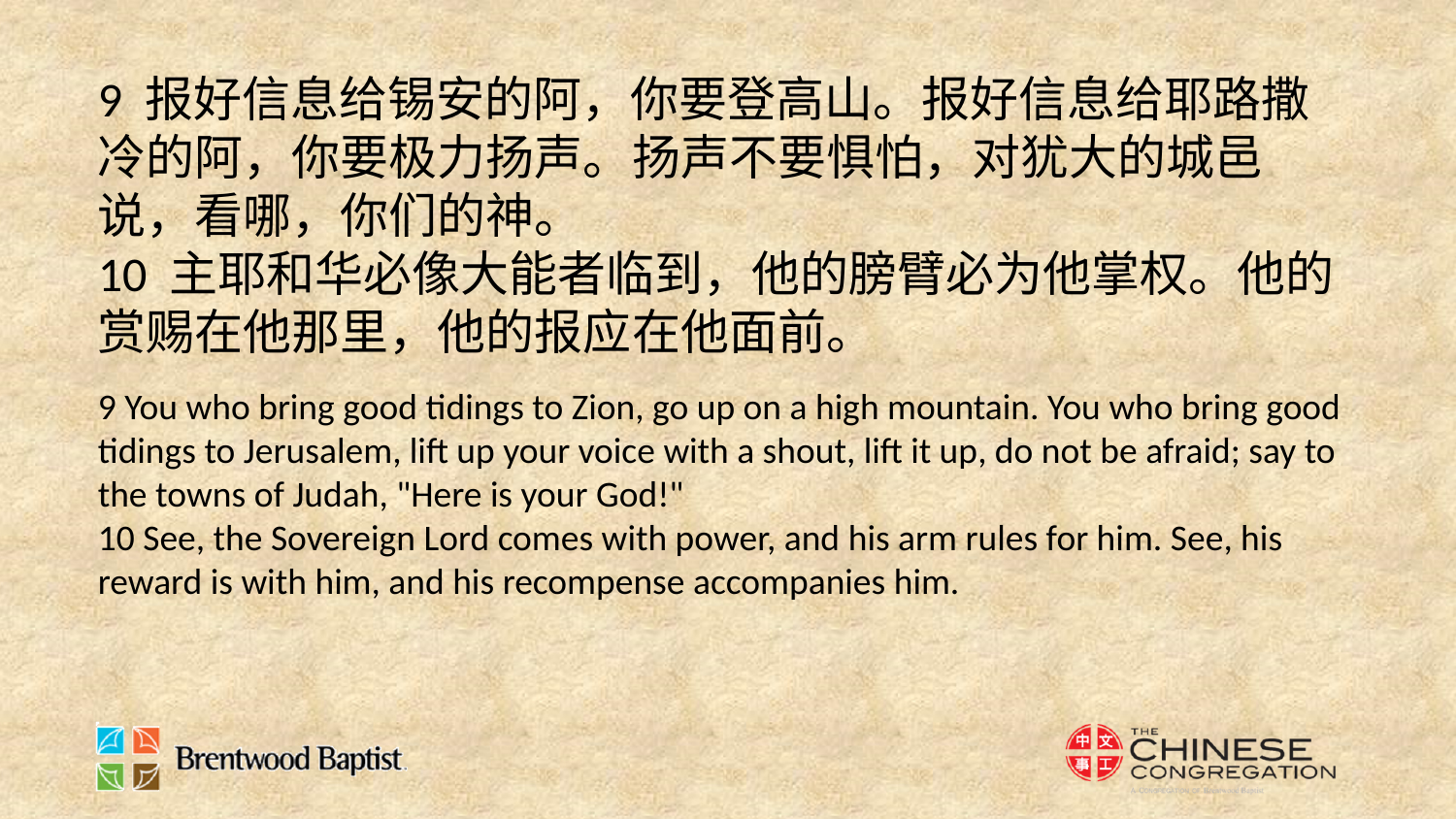

9 报好信息给锡安的阿，你要登高山。报好信息给耶路撒冷的阿，你要极力扬声。扬声不要惧怕，对犹大的城邑说，看哪，你们的神。
10 主耶和华必像大能者临到，他的膀臂必为他掌权。他的赏赐在他那里，他的报应在他面前。

9 You who bring good tidings to Zion, go up on a high mountain. You who bring good tidings to Jerusalem, lift up your voice with a shout, lift it up, do not be afraid; say to the towns of Judah, "Here is your God!"
10 See, the Sovereign Lord comes with power, and his arm rules for him. See, his reward is with him, and his recompense accompanies him.